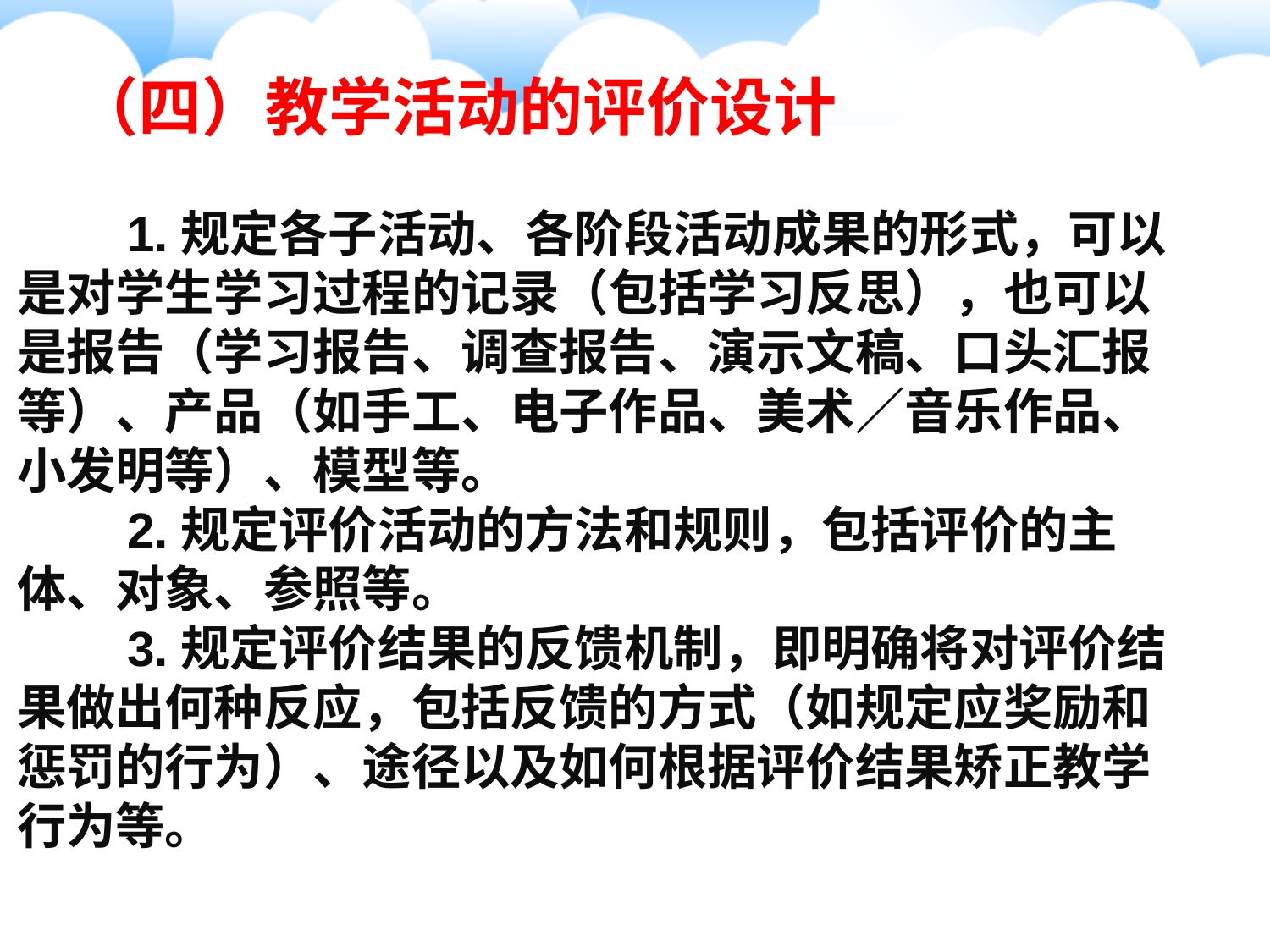

（四）教学活动的评价设计

　　1.规定各子活动、各阶段活动成果的形式，可以是对学生学习过程的记录（包括学习反思），也可以是报告（学习报告、调查报告、演示文稿、口头汇报等）、产品（如手工、电子作品、美术／音乐作品、小发明等）、模型等。
　　2.规定评价活动的方法和规则，包括评价的主体、对象、参照等。
　　3.规定评价结果的反馈机制，即明确将对评价结果做出何种反应，包括反馈的方式（如规定应奖励和惩罚的行为）、途径以及如何根据评价结果矫正教学行为等。